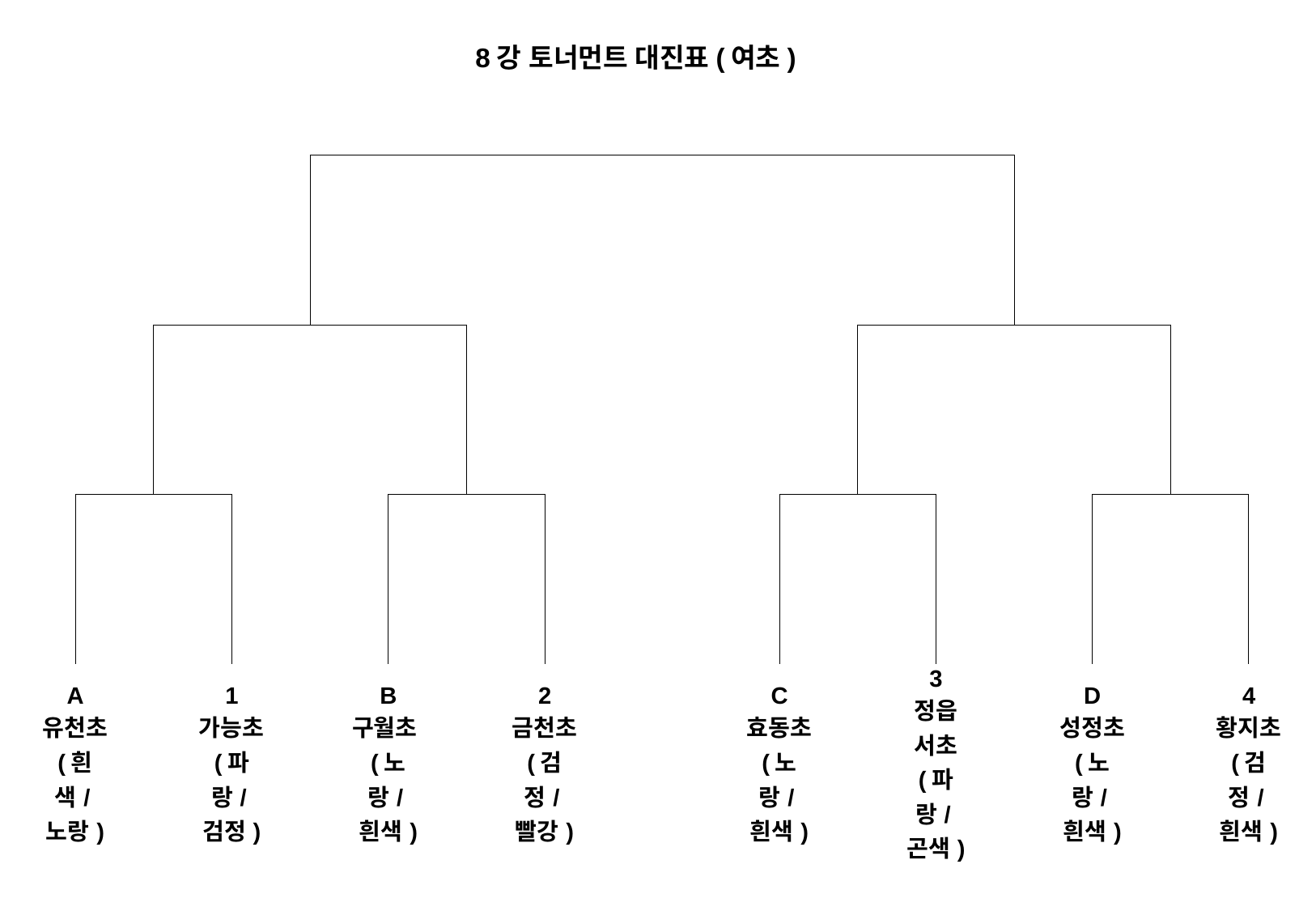

8강 토너먼트 대진표(여초)
|  |  |  |  |  |  |  |  |  |  |  |  |  |  |  |  |  |  |  |  |  |  |  |  |  |  |  |  |  |  |  |  |
| --- | --- | --- | --- | --- | --- | --- | --- | --- | --- | --- | --- | --- | --- | --- | --- | --- | --- | --- | --- | --- | --- | --- | --- | --- | --- | --- | --- | --- | --- | --- | --- |
|  |  |  |  |  |  |  |  |  |  |  |  |  |  |  |  |  |  |  |  |  |  |  |  |  |  |  |  |  |  |  |  |
|  |  |  |  |  |  |  |  |  |  |  |  |  |  |  |  |  |  |  |  |  |  |  |  |  |  |  |  |  |  |  |  |
|  |  |  |  |  |  |  |  |  |  |  |  |  |  |  |  |  |  |  |  |  |  |  |  |  |  |  |  |  |  |  |  |
|  |  |  |  |  |  |  |  |  |  |  |  |  |  |  |  |  |  |  |  |  |  |  |  |  |  |  |  |  |  |  |  |
|  |  |  |  |  |  |  |  |  |  |  |  |  |  |  |  |  |  |  |  |  |  |  |  |  |  |  |  |  |  |  |  |
|  |  |  |  |  |  |  |  |  |  |  |  |  |  |  |  |  |  |  |  |  |  |  |  |  |  |  |  |  |  |  |  |
|  |  |  |  |  |  |  |  |  |  |  |  |  |  |  |  |  |  |  |  |  |  |  |  |  |  |  |  |  |  |  |  |
|  |  |  |  |  |  |  |  |  |  |  |  |  |  |  |  |  |  |  |  |  |  |  |  |  |  |  |  |  |  |  |  |
|  |  |  |  |  |  |  |  |  |  |  |  |  |  |  |  |  |  |  |  |  |  |  |  |  |  |  |  |  |  |  |  |
| A 유천초 (흰색/노랑) |  |  |  | 1 가능초 (파랑/검정) |  |  |  | B 구월초(노랑/흰색) |  |  |  | 2 금천초 (검정/빨강) |  |  |  |  |  | C 효동초 (노랑/흰색) |  |  |  | 3 정읍 서초 (파랑/곤색) |  |  |  | D 성정초 (노랑/흰색) |  |  |  | 4 황지초 (검정/흰색) |  |